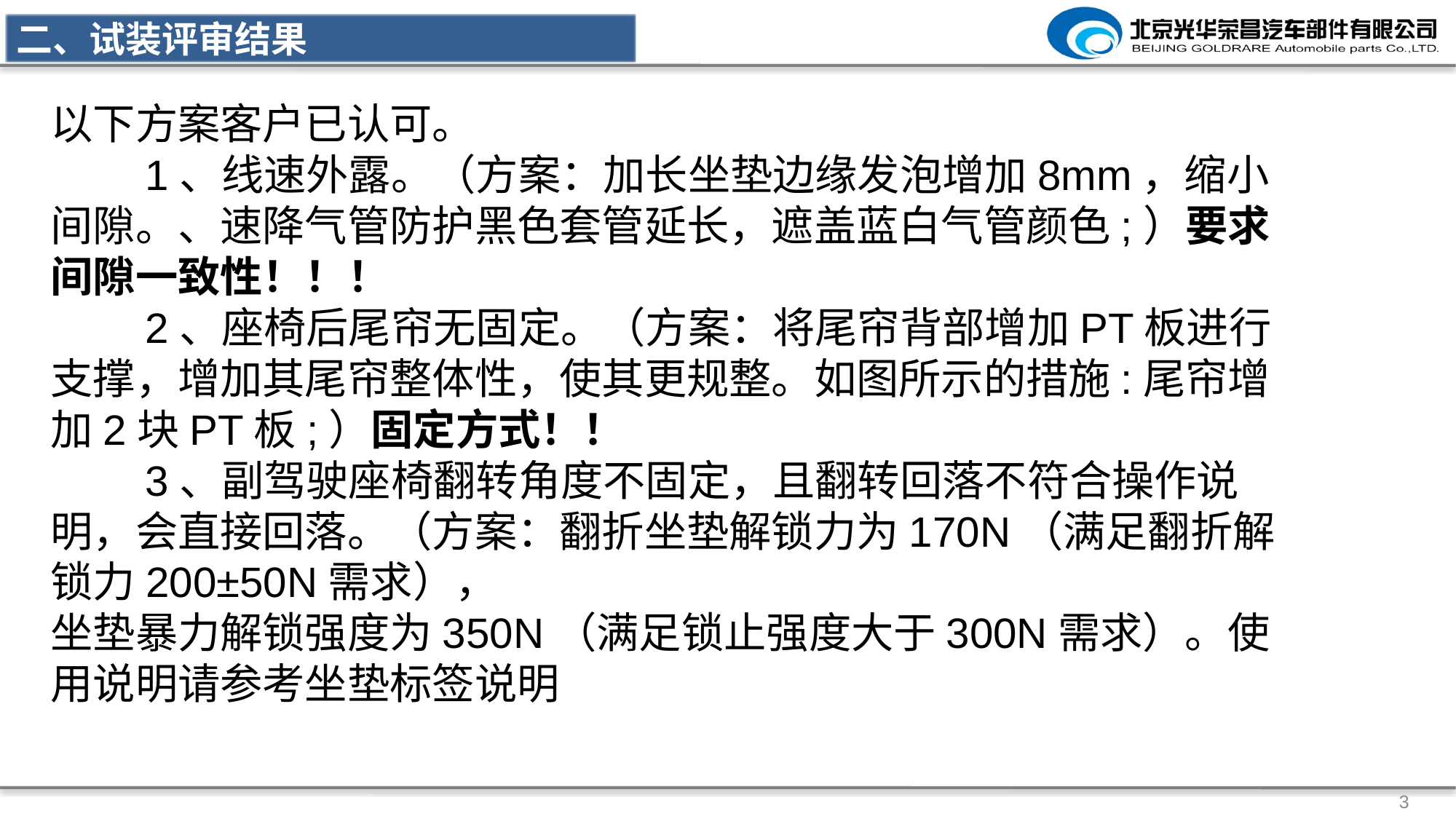

二、试装评审结果
以下方案客户已认可。
        1、线速外露。（方案：加长坐垫边缘发泡增加8mm，缩小间隙。、速降气管防护黑色套管延长，遮盖蓝白气管颜色;）要求间隙一致性！！！
        2、座椅后尾帘无固定。（方案：将尾帘背部增加PT板进行支撑，增加其尾帘整体性，使其更规整。如图所示的措施:尾帘增加2块PT板;）固定方式！！
        3、副驾驶座椅翻转角度不固定，且翻转回落不符合操作说明，会直接回落。（方案：翻折坐垫解锁力为170N（满足翻折解锁力200±50N需求），
坐垫暴力解锁强度为350N（满足锁止强度大于300N需求）。使用说明请参考坐垫标签说明